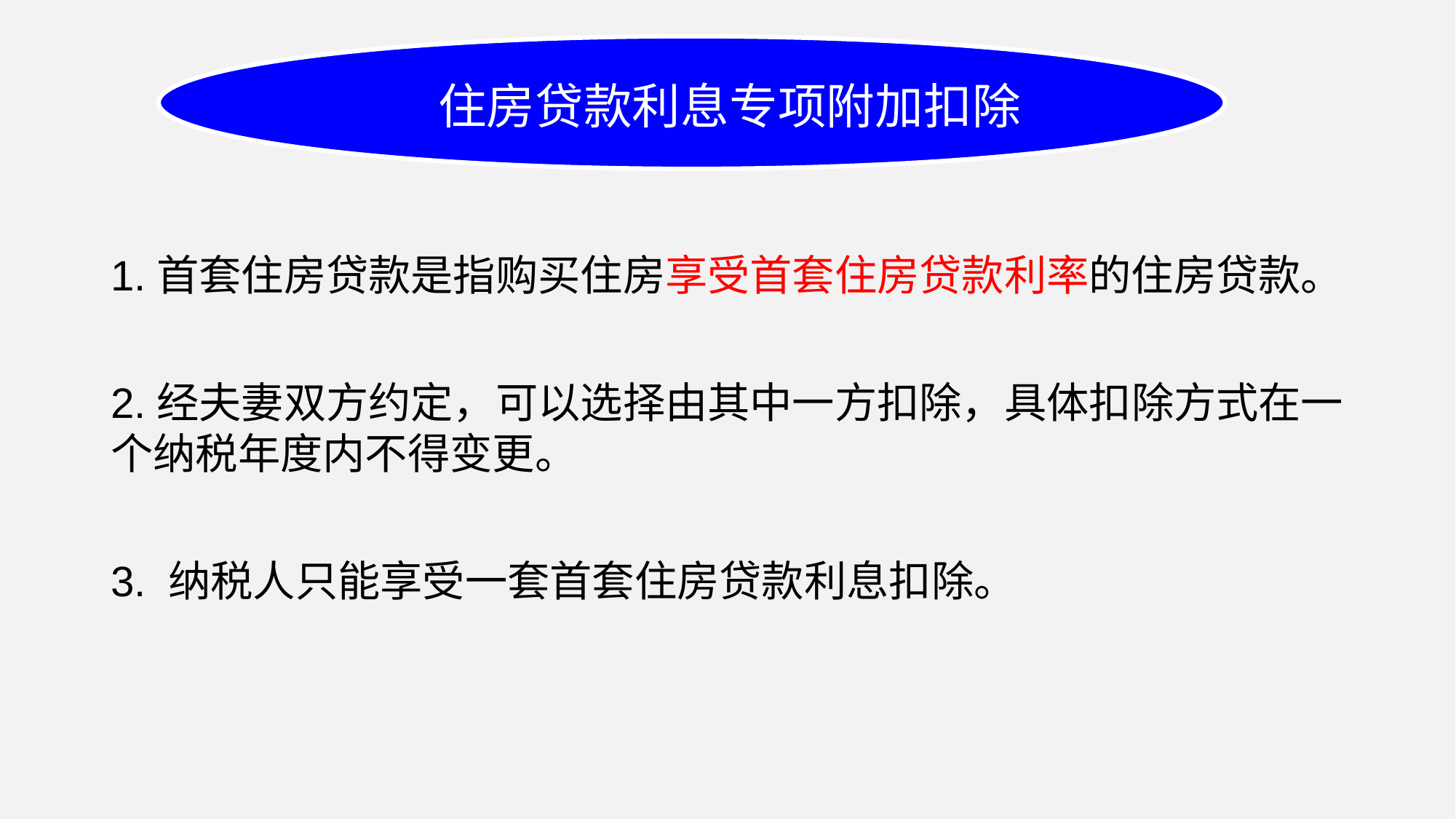

住房贷款利息专项附加扣除
1.首套住房贷款是指购买住房享受首套住房贷款利率的住房贷款。

2.经夫妻双方约定，可以选择由其中一方扣除，具体扣除方式在一个纳税年度内不得变更。

3. 纳税人只能享受一套首套住房贷款利息扣除。